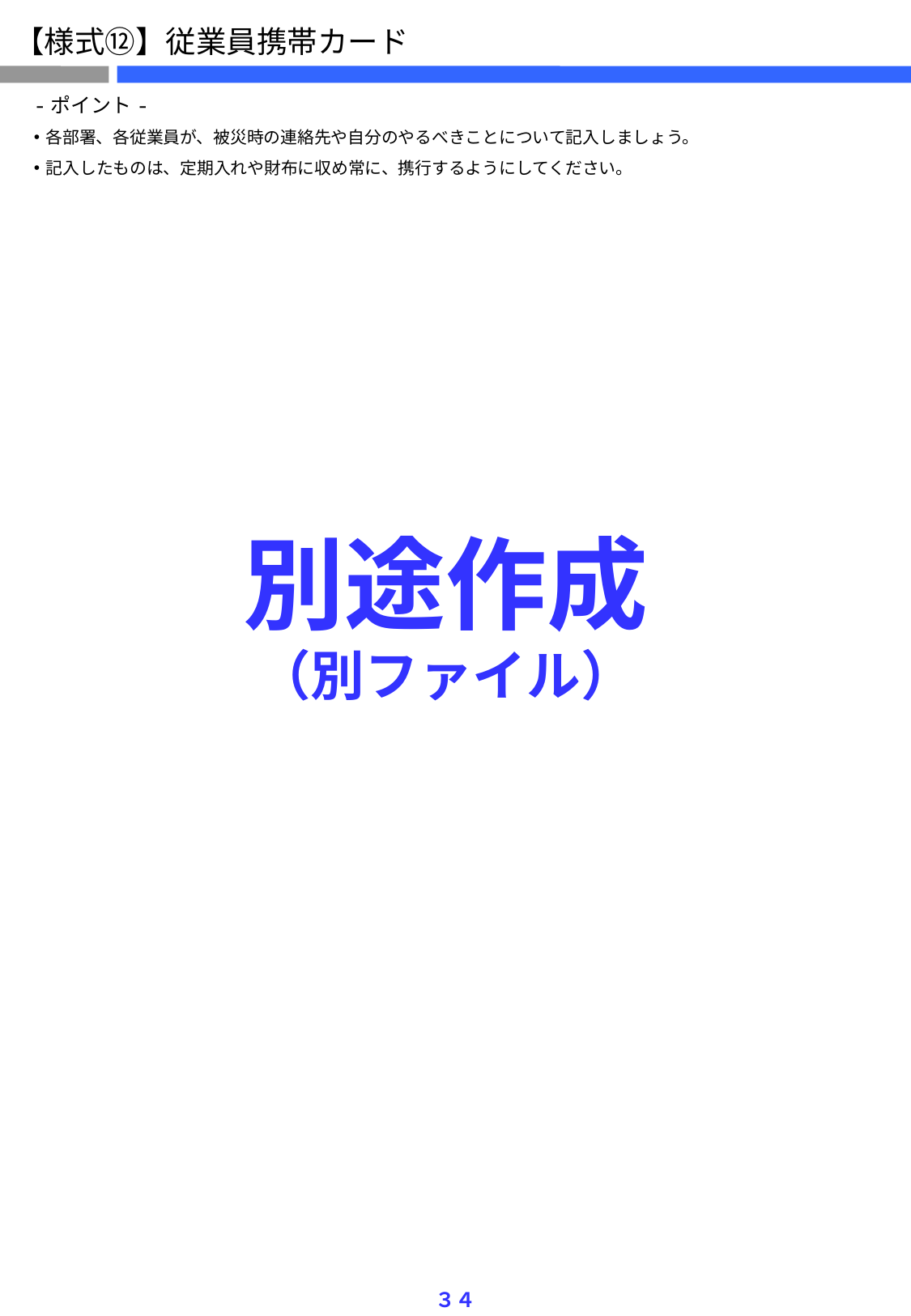

【様式⑫】従業員携帯カード
-ポイント-
各部署、各従業員が、被災時の連絡先や自分のやるべきことについて記入しましょう。
記入したものは、定期入れや財布に収め常に、携行するようにしてください。
別途作成
（別ファイル）
３４